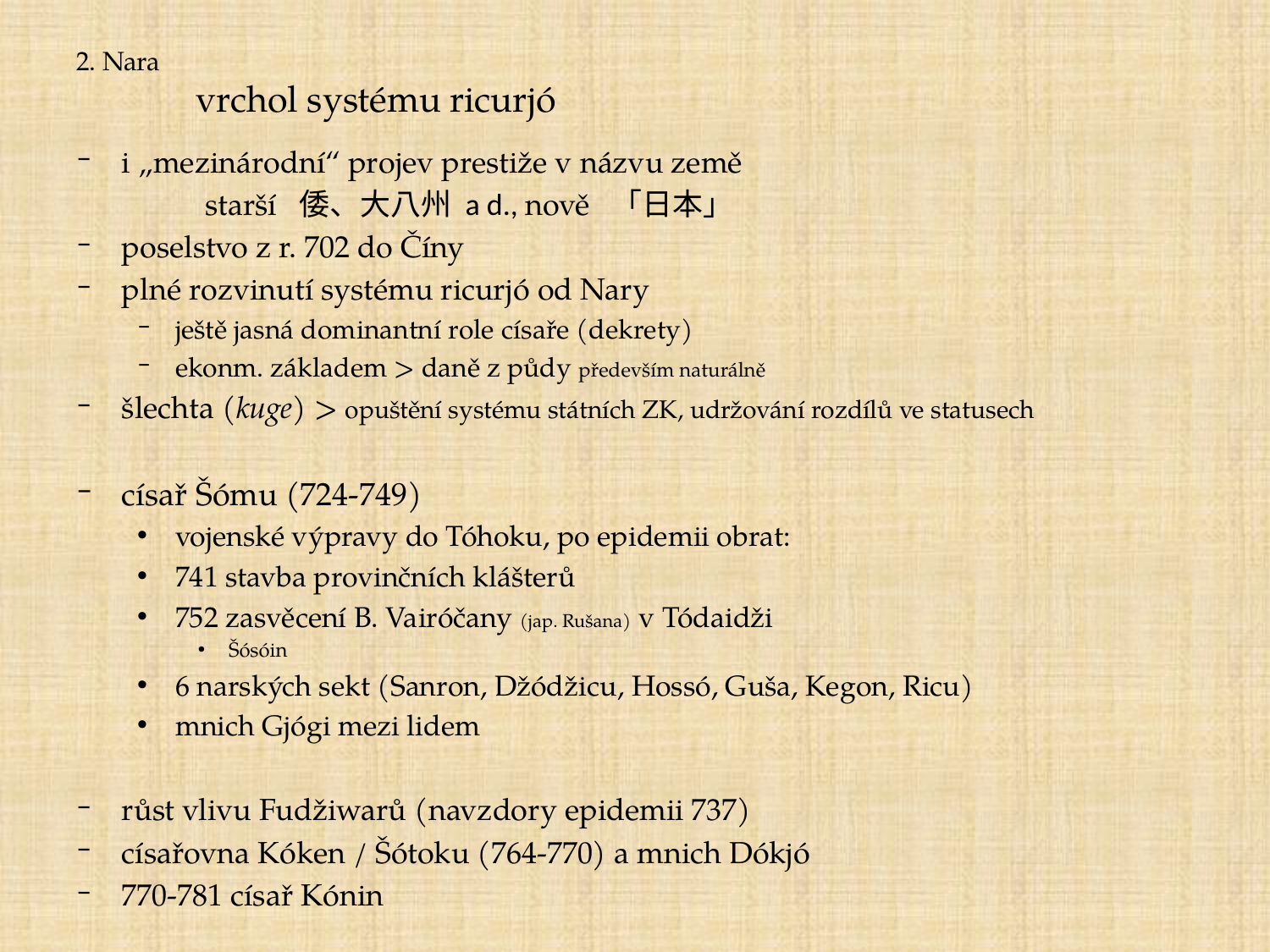

# 2. Nara vrchol systému ricurjó
i „mezinárodní“ projev prestiže v názvu země
	 starší  倭、大八州 a d., nově  「日本」
poselstvo z r. 702 do Číny
plné rozvinutí systému ricurjó od Nary
ještě jasná dominantní role císaře (dekrety)
ekonm. základem > daně z půdy především naturálně
šlechta (kuge) > opuštění systému státních ZK, udržování rozdílů ve statusech

císař Šómu (724-749)
vojenské výpravy do Tóhoku, po epidemii obrat:
741 stavba provinčních klášterů
752 zasvěcení B. Vairóčany (jap. Rušana) v Tódaidži
Šósóin
6 narských sekt (Sanron, Džódžicu, Hossó, Guša, Kegon, Ricu)
mnich Gjógi mezi lidem

růst vlivu Fudžiwarů (navzdory epidemii 737)
císařovna Kóken / Šótoku (764-770) a mnich Dókjó
770-781 císař Kónin